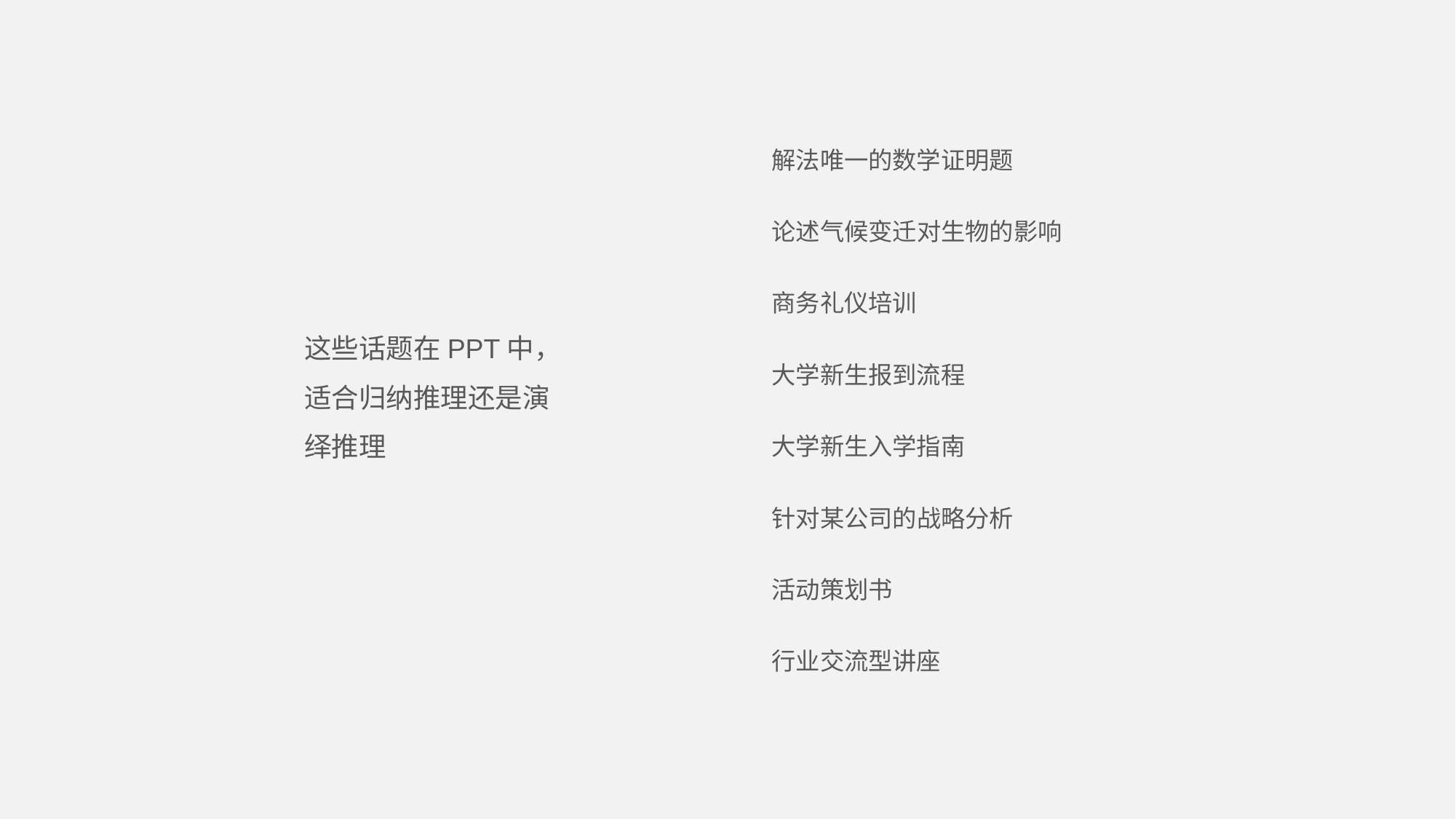

解法唯一的数学证明题
论述气候变迁对生物的影响
商务礼仪培训
这些话题在PPT中，适合归纳推理还是演绎推理
大学新生报到流程
大学新生入学指南
针对某公司的战略分析
活动策划书
行业交流型讲座